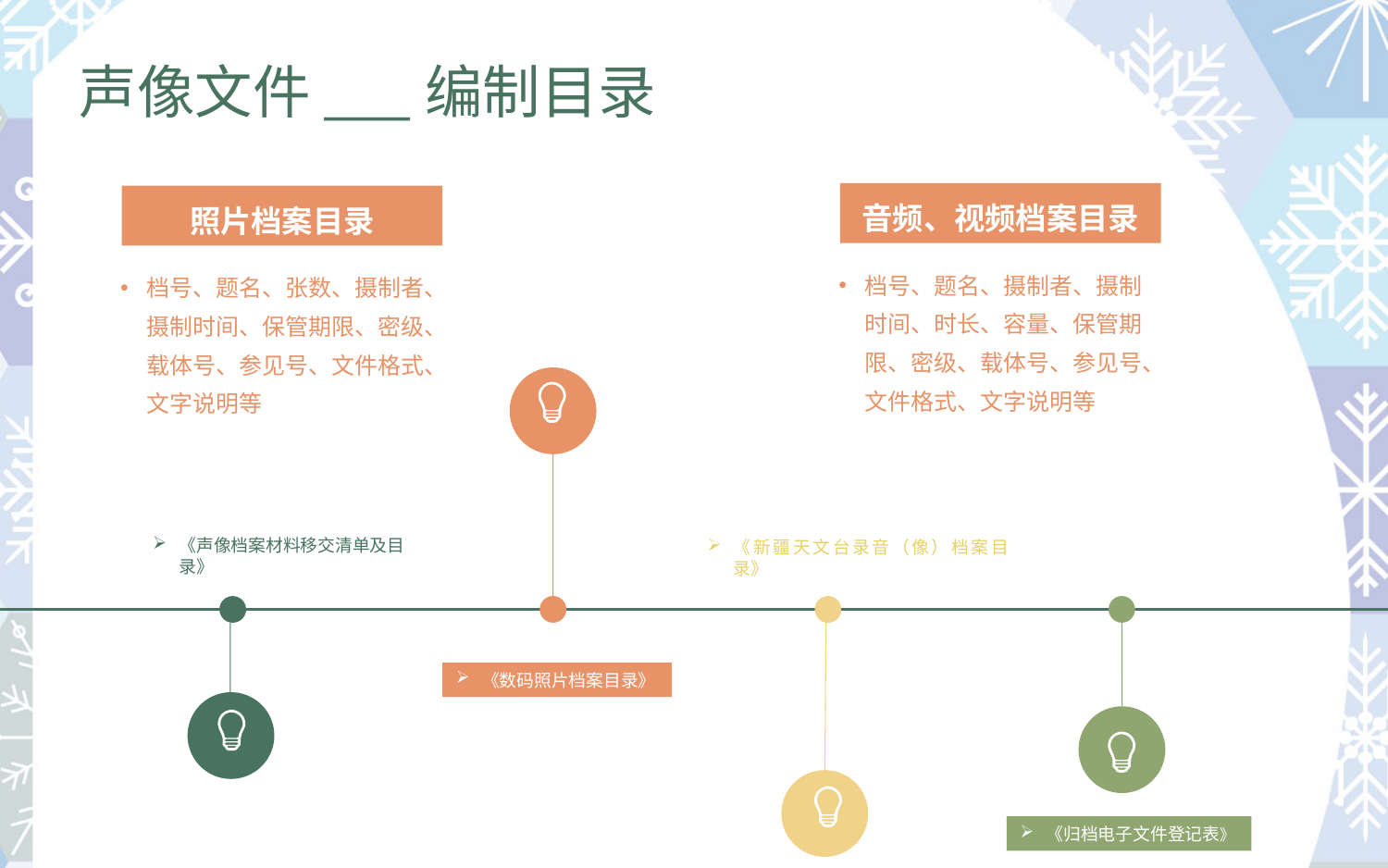

声像文件___编制目录
音频、视频档案目录
档号、题名、摄制者、摄制时间、时长、容量、保管期限、密级、载体号、参见号、文件格式、文字说明等
照片档案目录
档号、题名、张数、摄制者、摄制时间、保管期限、密级、载体号、参见号、文件格式、文字说明等

《声像档案材料移交清单及目录》
《新疆天文台录音（像）档案目录》

《数码照片档案目录》

《归档电子文件登记表》